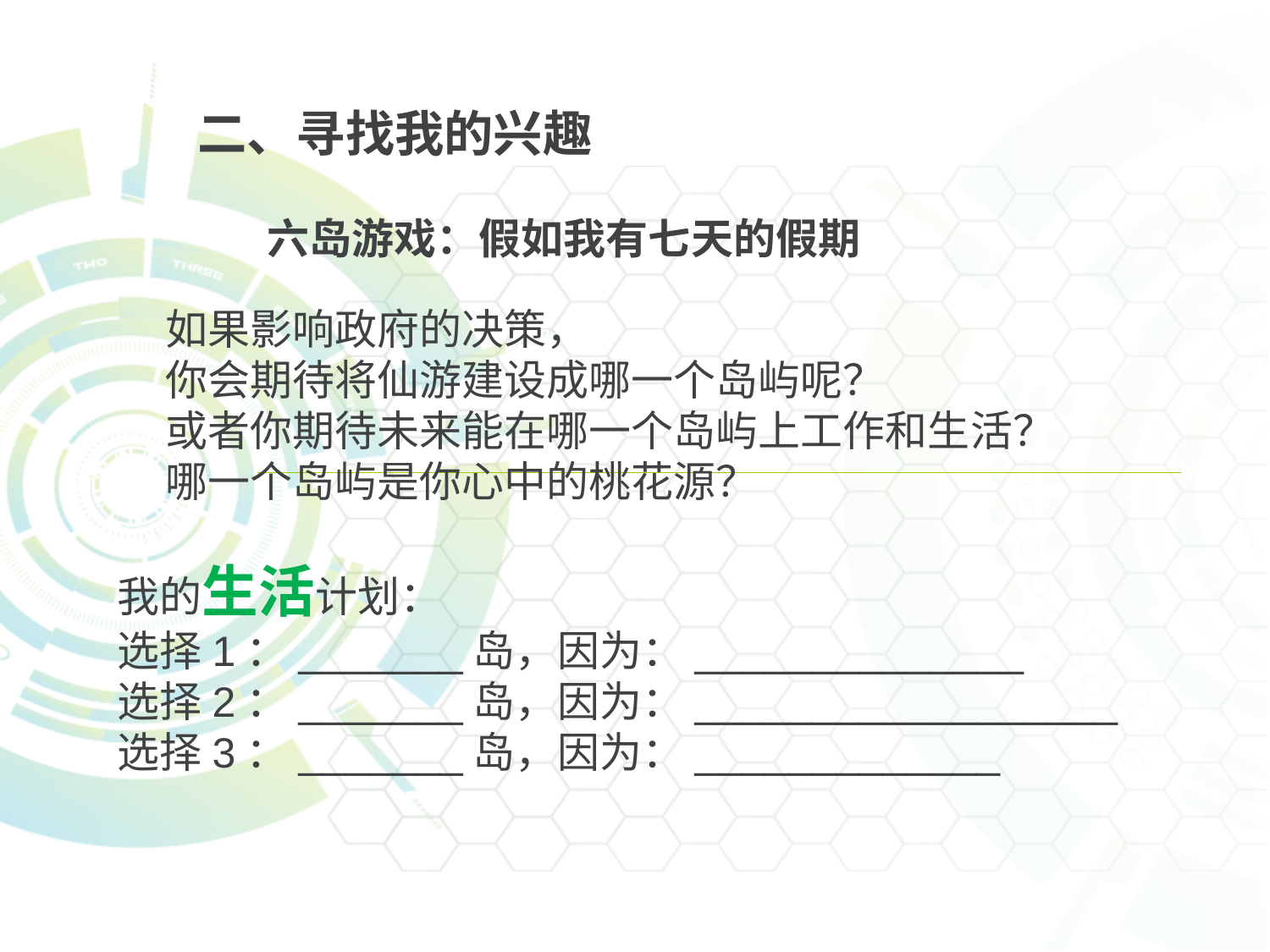

二、寻找我的兴趣
六岛游戏：假如我有七天的假期
    如果影响政府的决策，
    你会期待将仙游建设成哪一个岛屿呢？
    或者你期待未来能在哪一个岛屿上工作和生活？
    哪一个岛屿是你心中的桃花源？

我的生活计划：
选择1：_______岛，因为：______________
选择2：_______岛，因为：__________________
选择3：_______岛，因为：_____________